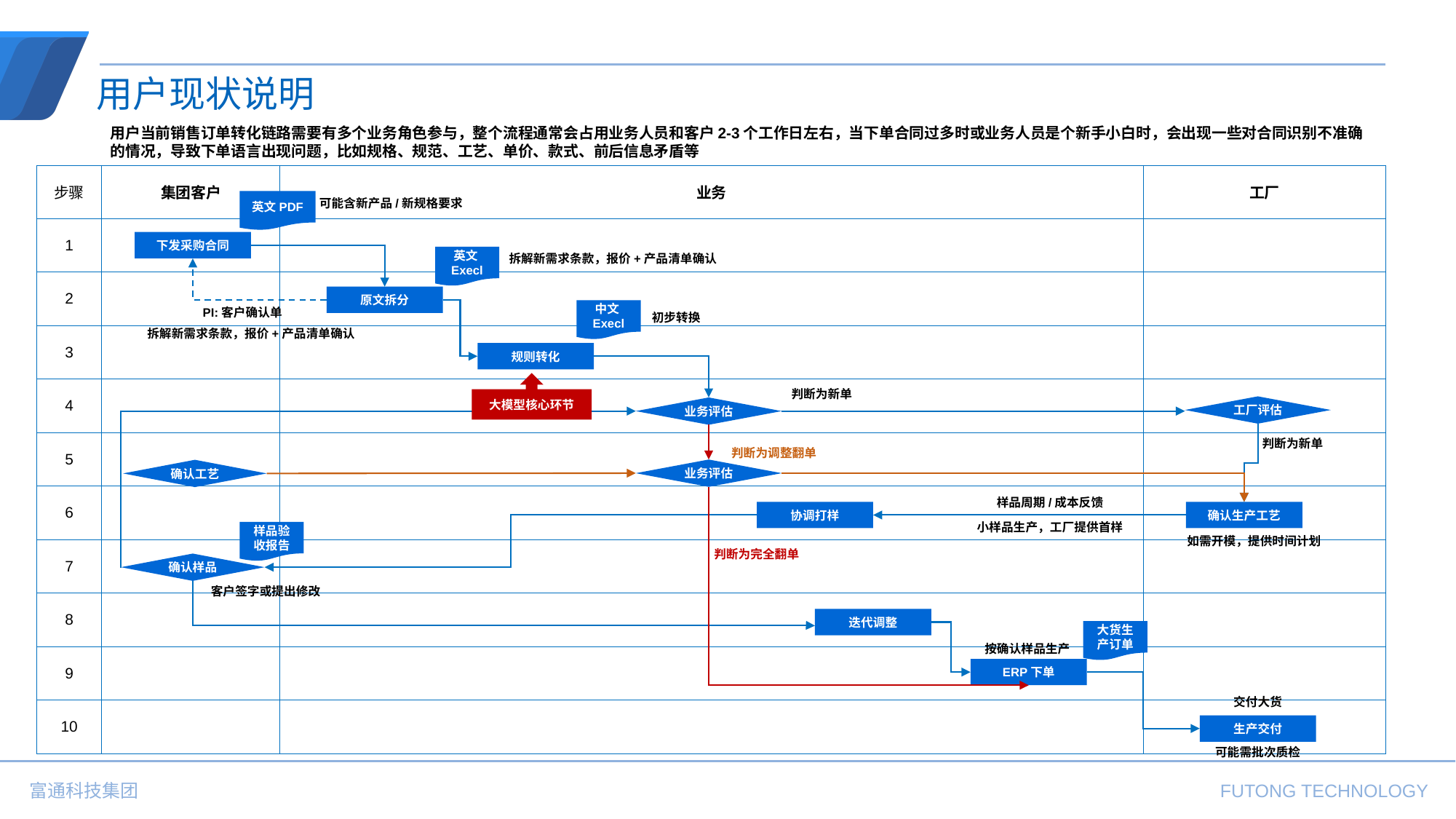

用户现状说明
用户当前销售订单转化链路需要有多个业务角色参与，整个流程通常会占用业务人员和客户2-3个工作日左右，当下单合同过多时或业务人员是个新手小白时，会出现一些对合同识别不准确的情况，导致下单语言出现问题，比如规格、规范、工艺、单价、款式、前后信息矛盾等

| 步骤 | 集团客户 | 业务 | 工厂 |
| --- | --- | --- | --- |
| 1 |  |  |  |
| 2 |  |  |  |
| 3 |  |  |  |
| 4 |  |  |  |
| 5 |  |  |  |
| 6 |  |  |  |
| 7 |  |  |  |
| 8 |  |  |  |
| 9 |  |  |  |
| 10 |  |  |  |
可能含新产品/新规格要求
英文PDF
下发采购合同
拆解新需求条款，报价+产品清单确认
英文Execl
原文拆分
PI:客户确认单
中文Execl
初步转换
拆解新需求条款，报价+产品清单确认
规则转化
大模型核心环节
判断为新单
工厂评估
业务评估
判断为新单
判断为调整翻单
业务评估
确认工艺
样品周期/成本反馈
协调打样
确认生产工艺
小样品生产，工厂提供首样
样品验收报告
如需开模，提供时间计划
判断为完全翻单
确认样品
客户签字或提出修改
迭代调整
大货生产订单
按确认样品生产
ERP下单
交付大货
生产交付
可能需批次质检